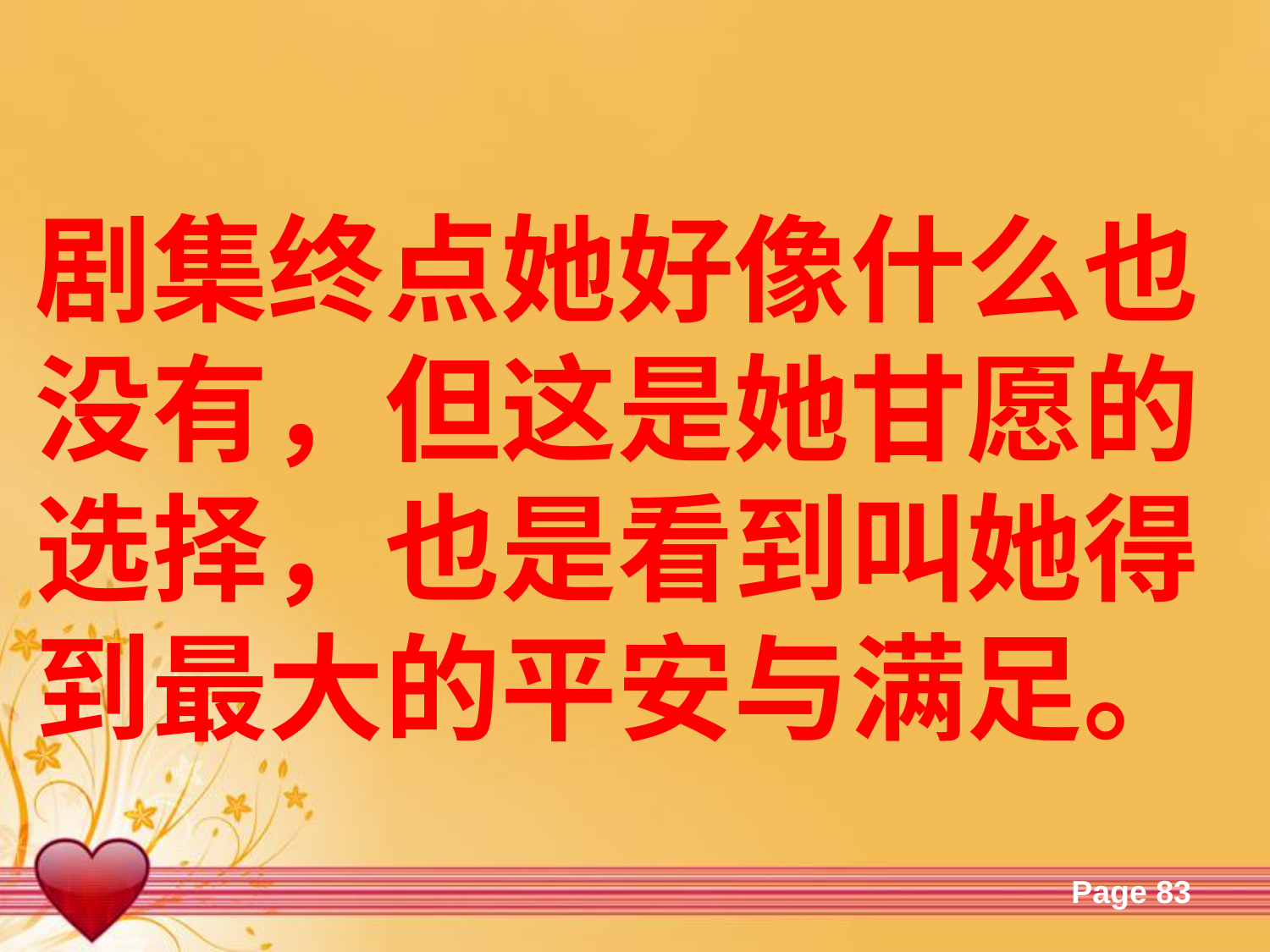

剧集终点她好像什么也没有，但这是她甘愿的选择，也是看到叫她得到最大的平安与满足。